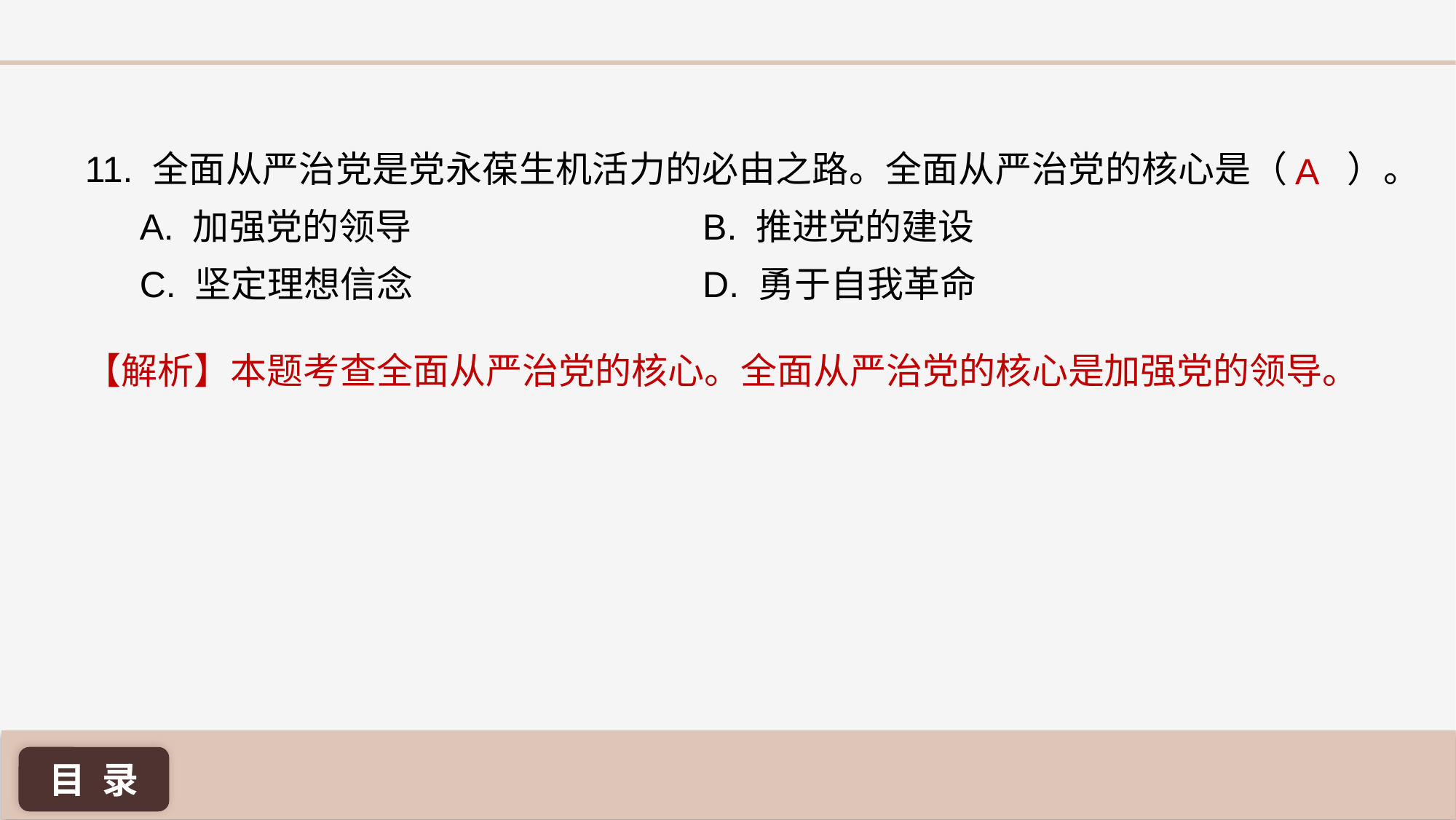

A
11. 全面从严治党是党永葆生机活力的必由之路。全面从严治党的核心是（       ）。
A. 加强党的领导 			 B. 推进党的建设
C. 坚定理想信念			 D. 勇于自我革命
【解析】本题考查全面从严治党的核心。全面从严治党的核心是加强党的领导。